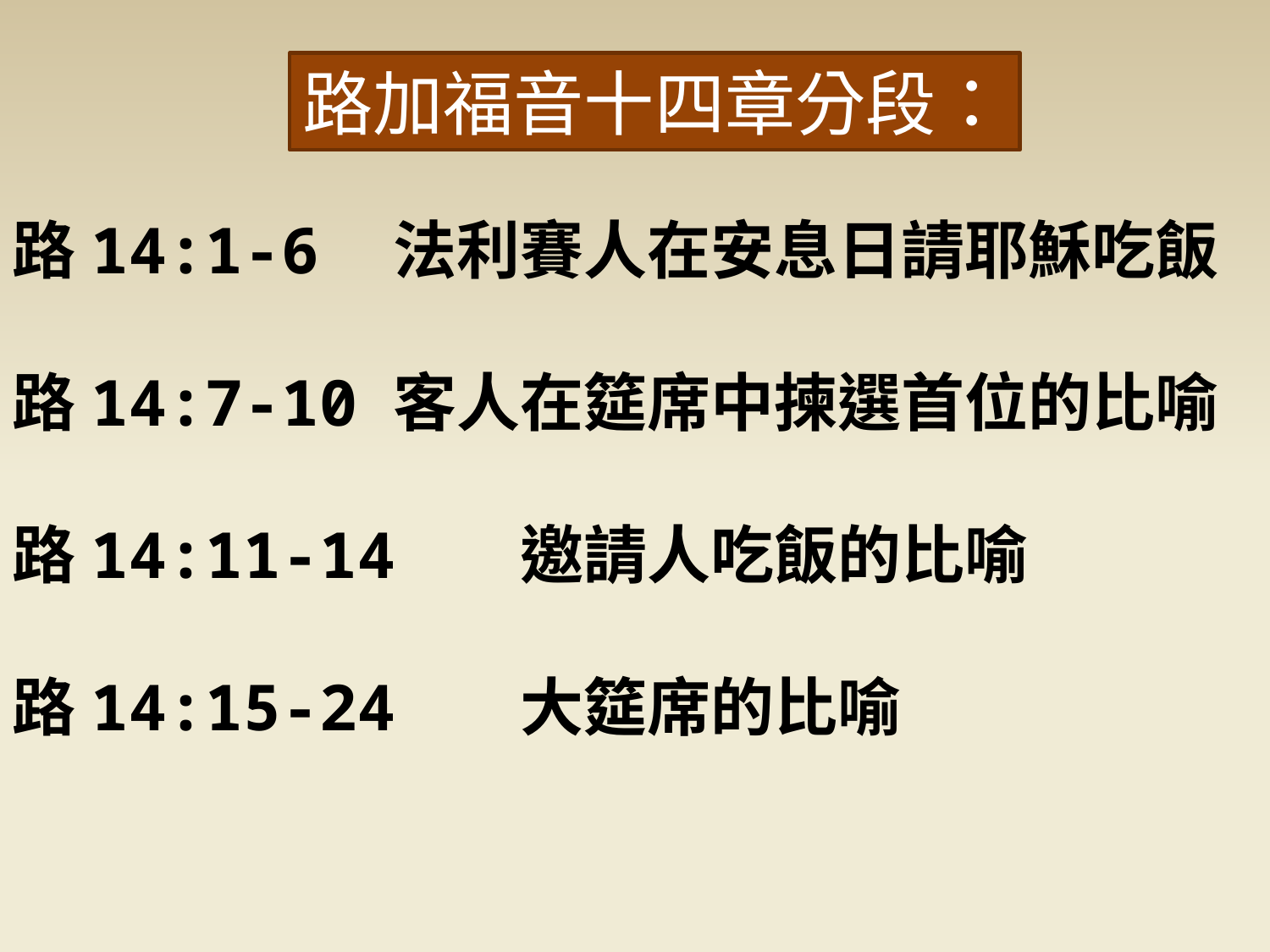

路加福音十四章分段：
路14:1-6	法利賽人在安息日請耶穌吃飯

路14:7-10	客人在筵席中揀選首位的比喻

路14:11-14	邀請人吃飯的比喻

路14:15-24	大筵席的比喻